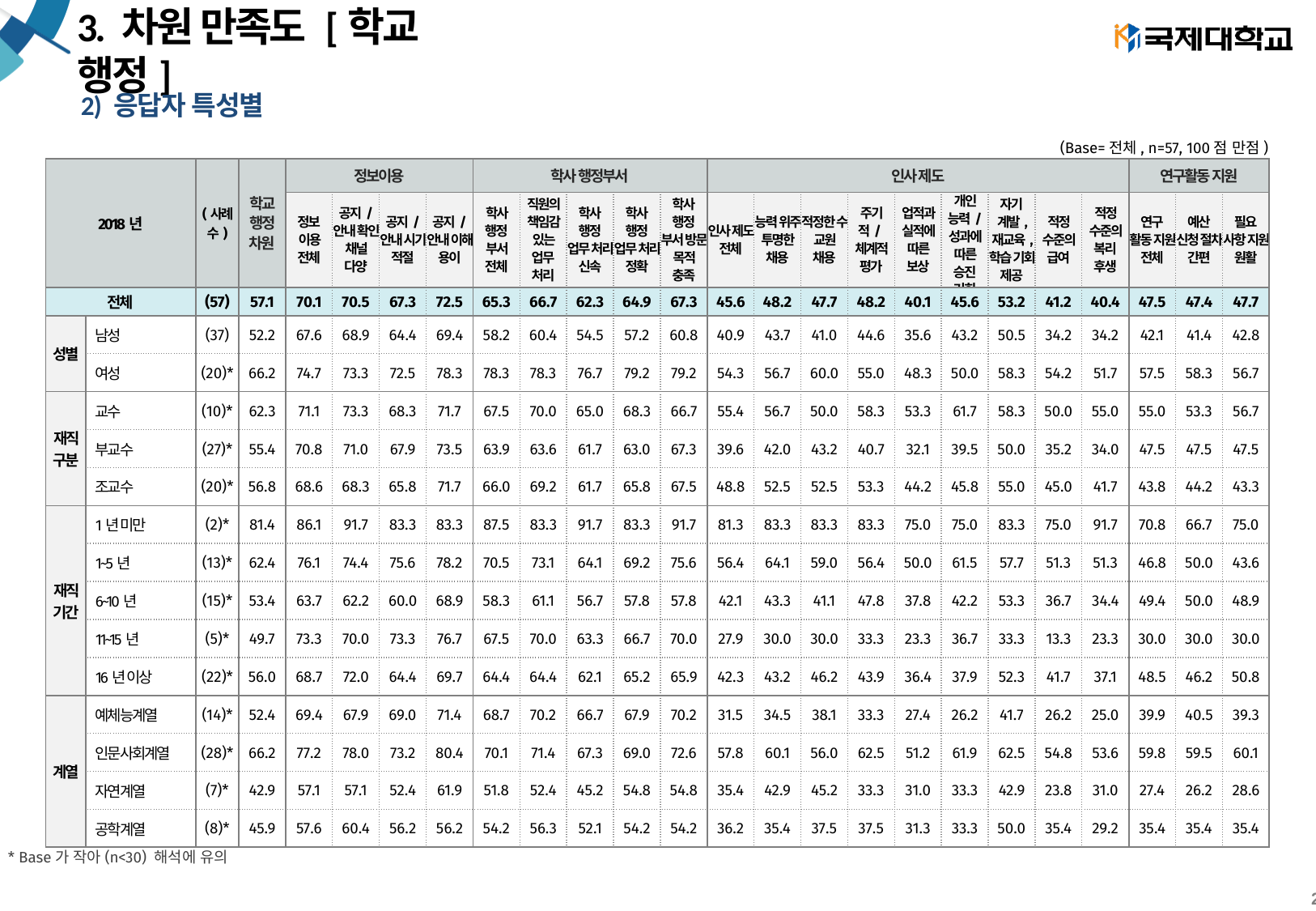

# 3. 차원 만족도 [학교 행정]
2) 응답자 특성별
(Base=전체, n=57, 100점 만점)
| 2018년 |  | (사례수) | 학교 행정 차원 | 정보이용 |  |  |  | 학사 행정부서 |  |  |  |  | 인사 제도 |  |  |  |  |  |  |  |  | 연구활동 지원 |  |  |
| --- | --- | --- | --- | --- | --- | --- | --- | --- | --- | --- | --- | --- | --- | --- | --- | --- | --- | --- | --- | --- | --- | --- | --- | --- |
|  |  |  |  | 정보 이용 전체 | 공지/ 안내 확인 채널 다양 | 공지/ 안내 시기 적절 | 공지/ 안내 이해 용이 | 학사 행정 부서 전체 | 직원의 책임감 있는 업무 처리 | 학사 행정 업무 처리 신속 | 학사 행정 업무 처리 정확 | 학사 행정 부서 방문 목적 충족 | 인사 제도 전체 | 능력 위주 투명한 채용 | 적정한 수 교원 채용 | 주기적/체계적 평가 | 업적과 실적에 따른 보상 | 개인 능력/ 성과에 따른 승진 기회 | 자기 계발, 재교육, 학습 기회 제공 | 적정 수준의 급여 | 적정 수준의 복리 후생 | 연구 활동 지원 전체 | 예산 신청 절차 간편 | 필요 사항 지원 원활 |
| 전체 |  | (57) | 57.1 | 70.1 | 70.5 | 67.3 | 72.5 | 65.3 | 66.7 | 62.3 | 64.9 | 67.3 | 45.6 | 48.2 | 47.7 | 48.2 | 40.1 | 45.6 | 53.2 | 41.2 | 40.4 | 47.5 | 47.4 | 47.7 |
| 성별 | 남성 | (37) | 52.2 | 67.6 | 68.9 | 64.4 | 69.4 | 58.2 | 60.4 | 54.5 | 57.2 | 60.8 | 40.9 | 43.7 | 41.0 | 44.6 | 35.6 | 43.2 | 50.5 | 34.2 | 34.2 | 42.1 | 41.4 | 42.8 |
|  | 여성 | (20)\* | 66.2 | 74.7 | 73.3 | 72.5 | 78.3 | 78.3 | 78.3 | 76.7 | 79.2 | 79.2 | 54.3 | 56.7 | 60.0 | 55.0 | 48.3 | 50.0 | 58.3 | 54.2 | 51.7 | 57.5 | 58.3 | 56.7 |
| 재직 구분 | 교수 | (10)\* | 62.3 | 71.1 | 73.3 | 68.3 | 71.7 | 67.5 | 70.0 | 65.0 | 68.3 | 66.7 | 55.4 | 56.7 | 50.0 | 58.3 | 53.3 | 61.7 | 58.3 | 50.0 | 55.0 | 55.0 | 53.3 | 56.7 |
|  | 부교수 | (27)\* | 55.4 | 70.8 | 71.0 | 67.9 | 73.5 | 63.9 | 63.6 | 61.7 | 63.0 | 67.3 | 39.6 | 42.0 | 43.2 | 40.7 | 32.1 | 39.5 | 50.0 | 35.2 | 34.0 | 47.5 | 47.5 | 47.5 |
|  | 조교수 | (20)\* | 56.8 | 68.6 | 68.3 | 65.8 | 71.7 | 66.0 | 69.2 | 61.7 | 65.8 | 67.5 | 48.8 | 52.5 | 52.5 | 53.3 | 44.2 | 45.8 | 55.0 | 45.0 | 41.7 | 43.8 | 44.2 | 43.3 |
| 재직 기간 | 1년 미만 | (2)\* | 81.4 | 86.1 | 91.7 | 83.3 | 83.3 | 87.5 | 83.3 | 91.7 | 83.3 | 91.7 | 81.3 | 83.3 | 83.3 | 83.3 | 75.0 | 75.0 | 83.3 | 75.0 | 91.7 | 70.8 | 66.7 | 75.0 |
|  | 1~5년 | (13)\* | 62.4 | 76.1 | 74.4 | 75.6 | 78.2 | 70.5 | 73.1 | 64.1 | 69.2 | 75.6 | 56.4 | 64.1 | 59.0 | 56.4 | 50.0 | 61.5 | 57.7 | 51.3 | 51.3 | 46.8 | 50.0 | 43.6 |
|  | 6~10년 | (15)\* | 53.4 | 63.7 | 62.2 | 60.0 | 68.9 | 58.3 | 61.1 | 56.7 | 57.8 | 57.8 | 42.1 | 43.3 | 41.1 | 47.8 | 37.8 | 42.2 | 53.3 | 36.7 | 34.4 | 49.4 | 50.0 | 48.9 |
|  | 11~15년 | (5)\* | 49.7 | 73.3 | 70.0 | 73.3 | 76.7 | 67.5 | 70.0 | 63.3 | 66.7 | 70.0 | 27.9 | 30.0 | 30.0 | 33.3 | 23.3 | 36.7 | 33.3 | 13.3 | 23.3 | 30.0 | 30.0 | 30.0 |
|  | 16년 이상 | (22)\* | 56.0 | 68.7 | 72.0 | 64.4 | 69.7 | 64.4 | 64.4 | 62.1 | 65.2 | 65.9 | 42.3 | 43.2 | 46.2 | 43.9 | 36.4 | 37.9 | 52.3 | 41.7 | 37.1 | 48.5 | 46.2 | 50.8 |
| 계열 | 예체능계열 | (14)\* | 52.4 | 69.4 | 67.9 | 69.0 | 71.4 | 68.7 | 70.2 | 66.7 | 67.9 | 70.2 | 31.5 | 34.5 | 38.1 | 33.3 | 27.4 | 26.2 | 41.7 | 26.2 | 25.0 | 39.9 | 40.5 | 39.3 |
|  | 인문사회계열 | (28)\* | 66.2 | 77.2 | 78.0 | 73.2 | 80.4 | 70.1 | 71.4 | 67.3 | 69.0 | 72.6 | 57.8 | 60.1 | 56.0 | 62.5 | 51.2 | 61.9 | 62.5 | 54.8 | 53.6 | 59.8 | 59.5 | 60.1 |
|  | 자연계열 | (7)\* | 42.9 | 57.1 | 57.1 | 52.4 | 61.9 | 51.8 | 52.4 | 45.2 | 54.8 | 54.8 | 35.4 | 42.9 | 45.2 | 33.3 | 31.0 | 33.3 | 42.9 | 23.8 | 31.0 | 27.4 | 26.2 | 28.6 |
|  | 공학계열 | (8)\* | 45.9 | 57.6 | 60.4 | 56.2 | 56.2 | 54.2 | 56.3 | 52.1 | 54.2 | 54.2 | 36.2 | 35.4 | 37.5 | 37.5 | 31.3 | 33.3 | 50.0 | 35.4 | 29.2 | 35.4 | 35.4 | 35.4 |
* Base가 작아(n<30) 해석에 유의